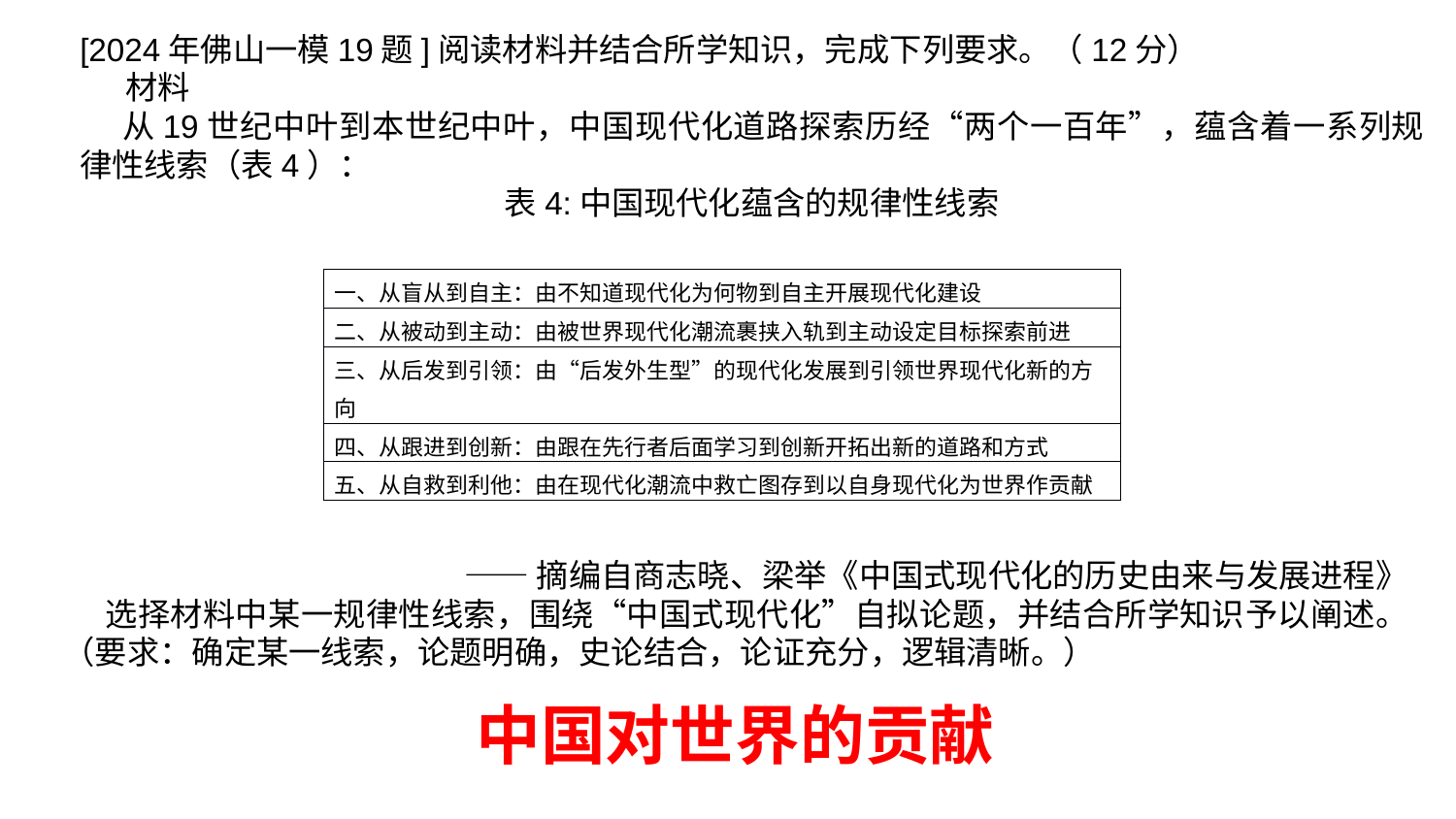

[2024年佛山一模19题]阅读材料并结合所学知识，完成下列要求。（12分）
材料
从19世纪中叶到本世纪中叶，中国现代化道路探索历经“两个一百年”，蕴含着一系列规律性线索（表4）：
表4:中国现代化蕴含的规律性线索
| 一、从盲从到自主：由不知道现代化为何物到自主开展现代化建设 |
| --- |
| 二、从被动到主动：由被世界现代化潮流裹挟入轨到主动设定目标探索前进 |
| 三、从后发到引领：由“后发外生型”的现代化发展到引领世界现代化新的方向 |
| 四、从跟进到创新：由跟在先行者后面学习到创新开拓出新的道路和方式 |
| 五、从自救到利他：由在现代化潮流中救亡图存到以自身现代化为世界作贡献 |

——摘编自商志晓、梁举《中国式现代化的历史由来与发展进程》
选择材料中某一规律性线索，围绕“中国式现代化”自拟论题，并结合所学知识予以阐述。（要求：确定某一线索，论题明确，史论结合，论证充分，逻辑清晰。）

中国对世界的贡献